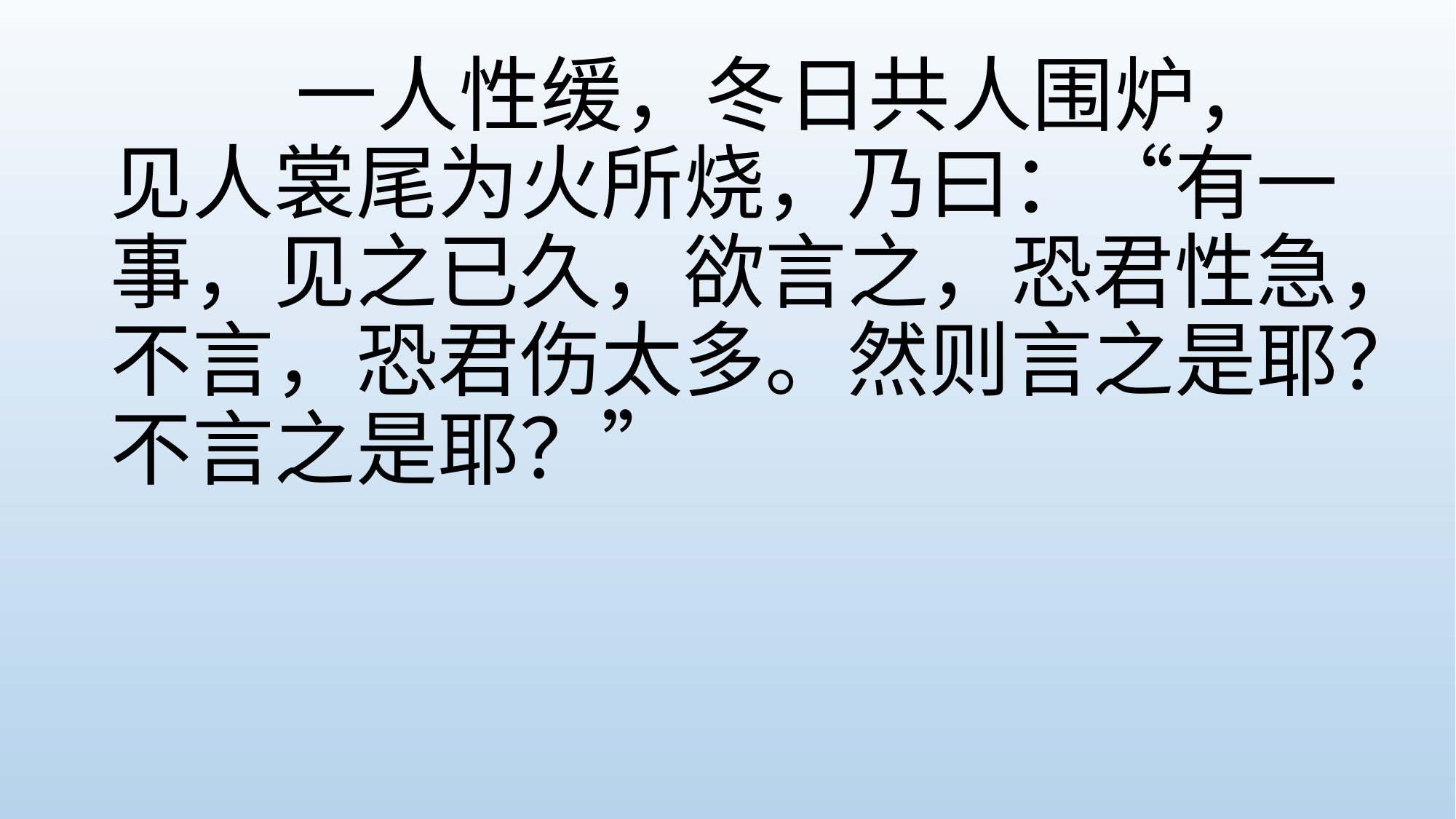

一人性缓，冬日共人围炉，见人裳尾为火所烧，乃曰：“有一事，见之已久，欲言之，恐君性急，不言，恐君伤太多。然则言之是耶？不言之是耶？”